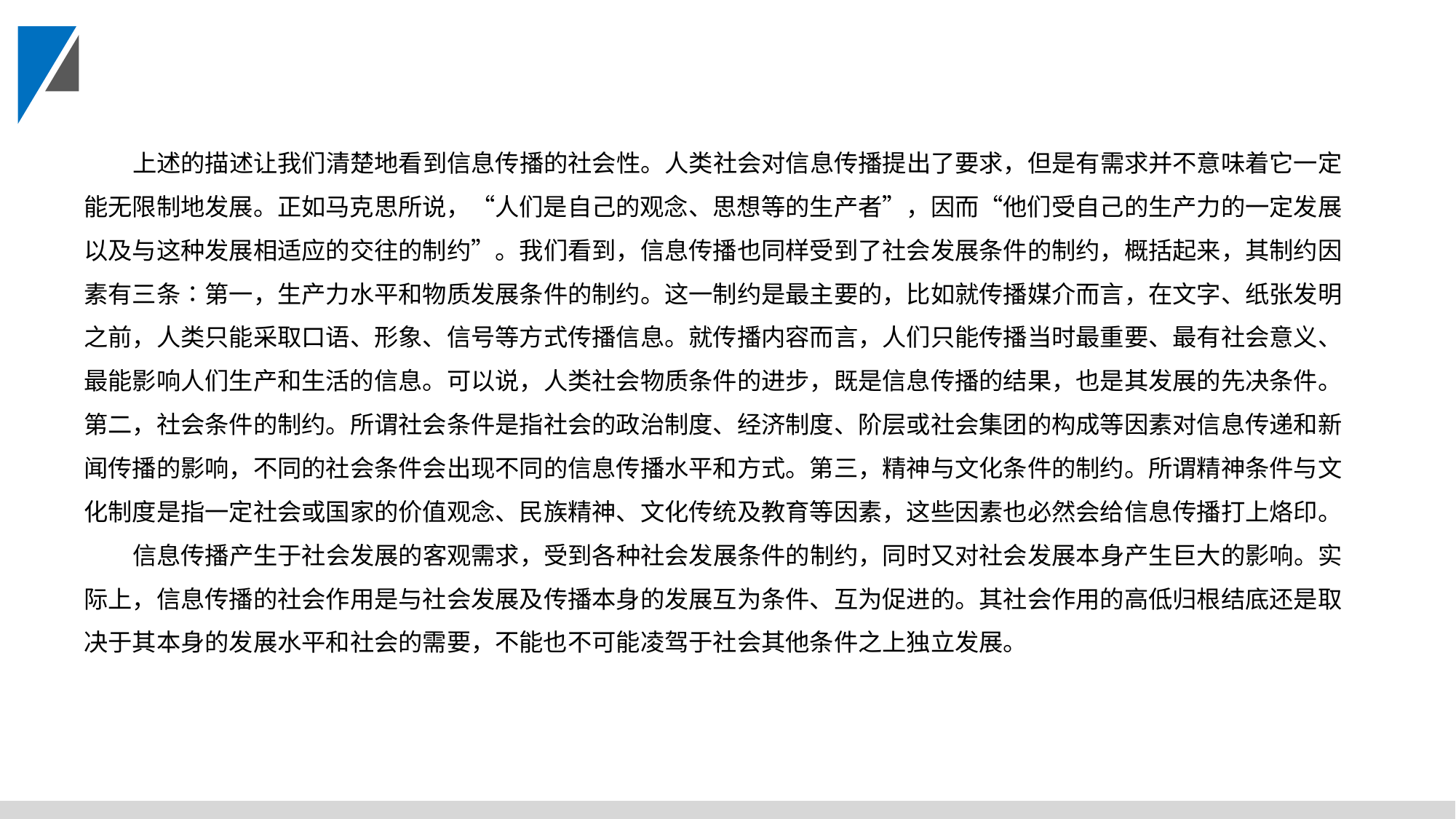

上述的描述让我们清楚地看到信息传播的社会性。人类社会对信息传播提出了要求，但是有需求并不意味着它一定能无限制地发展。正如马克思所说，“人们是自己的观念、思想等的生产者”，因而“他们受自己的生产力的一定发展以及与这种发展相适应的交往的制约”。我们看到，信息传播也同样受到了社会发展条件的制约，概括起来，其制约因素有三条∶第一，生产力水平和物质发展条件的制约。这一制约是最主要的，比如就传播媒介而言，在文字、纸张发明之前，人类只能采取口语、形象、信号等方式传播信息。就传播内容而言，人们只能传播当时最重要、最有社会意义、最能影响人们生产和生活的信息。可以说，人类社会物质条件的进步，既是信息传播的结果，也是其发展的先决条件。第二，社会条件的制约。所谓社会条件是指社会的政治制度、经济制度、阶层或社会集团的构成等因素对信息传递和新闻传播的影响，不同的社会条件会出现不同的信息传播水平和方式。第三，精神与文化条件的制约。所谓精神条件与文化制度是指一定社会或国家的价值观念、民族精神、文化传统及教育等因素，这些因素也必然会给信息传播打上烙印。
信息传播产生于社会发展的客观需求，受到各种社会发展条件的制约，同时又对社会发展本身产生巨大的影响。实际上，信息传播的社会作用是与社会发展及传播本身的发展互为条件、互为促进的。其社会作用的高低归根结底还是取决于其本身的发展水平和社会的需要，不能也不可能凌驾于社会其他条件之上独立发展。